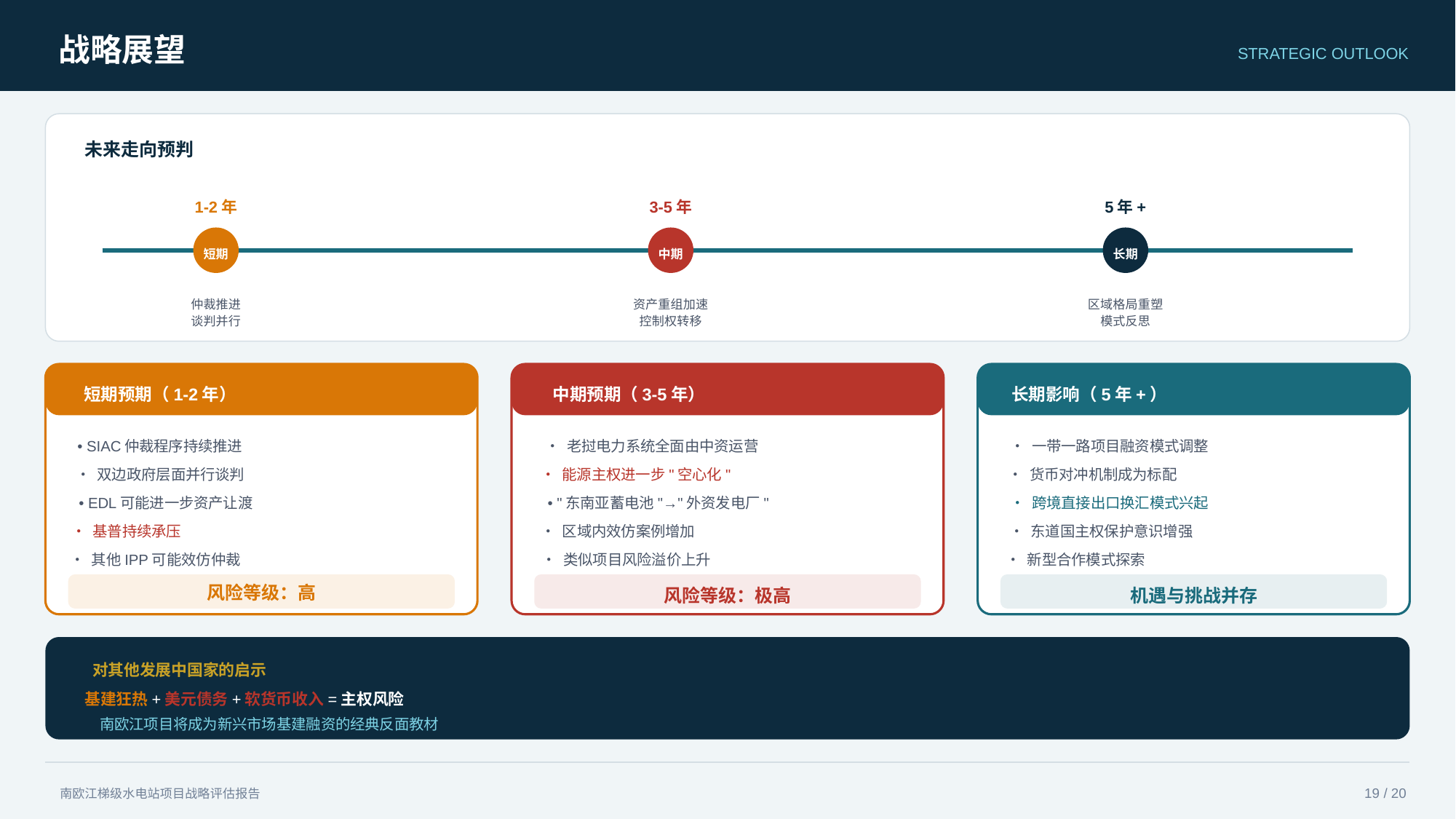

战略展望
STRATEGIC OUTLOOK

未来走向预判
1-2年

短期
仲裁推进
谈判并行
3-5年

中期
资产重组加速
控制权转移
5年+

长期
区域格局重塑
模式反思

短期预期（1-2年）
• SIAC仲裁程序持续推进
• 双边政府层面并行谈判
• EDL可能进一步资产让渡
• 基普持续承压
• 其他IPP可能效仿仲裁

风险等级：高

中期预期（3-5年）
• 老挝电力系统全面由中资运营
• 能源主权进一步"空心化"
• "东南亚蓄电池"→"外资发电厂"
• 区域内效仿案例增加
• 类似项目风险溢价上升

风险等级：极高

长期影响（5年+）
• 一带一路项目融资模式调整
• 货币对冲机制成为标配
• 跨境直接出口换汇模式兴起
• 东道国主权保护意识增强
• 新型合作模式探索

机遇与挑战并存

对其他发展中国家的启示
基建狂热+美元债务+软货币收入=主权风险
南欧江项目将成为新兴市场基建融资的经典反面教材

19 / 20
南欧江梯级水电站项目战略评估报告